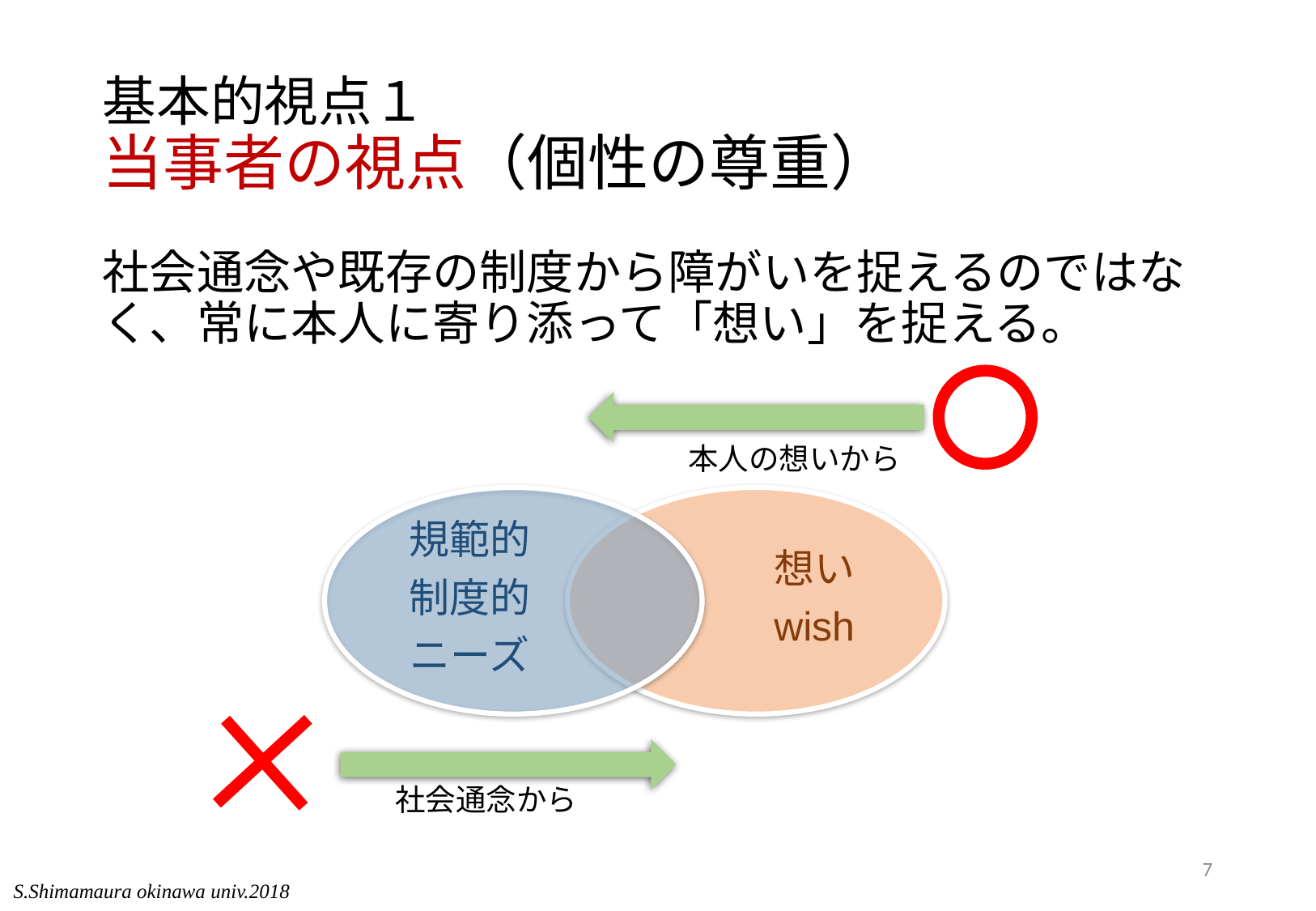

# 基本的視点１ 当事者の視点（個性の尊重）
社会通念や既存の制度から障がいを捉えるのではなく、常に本人に寄り添って「想い」を捉える。

本人の想いから

規範的
制度的
ニーズ

想い
wish

社会通念から
7
S.Shimamaura okinawa univ.2018